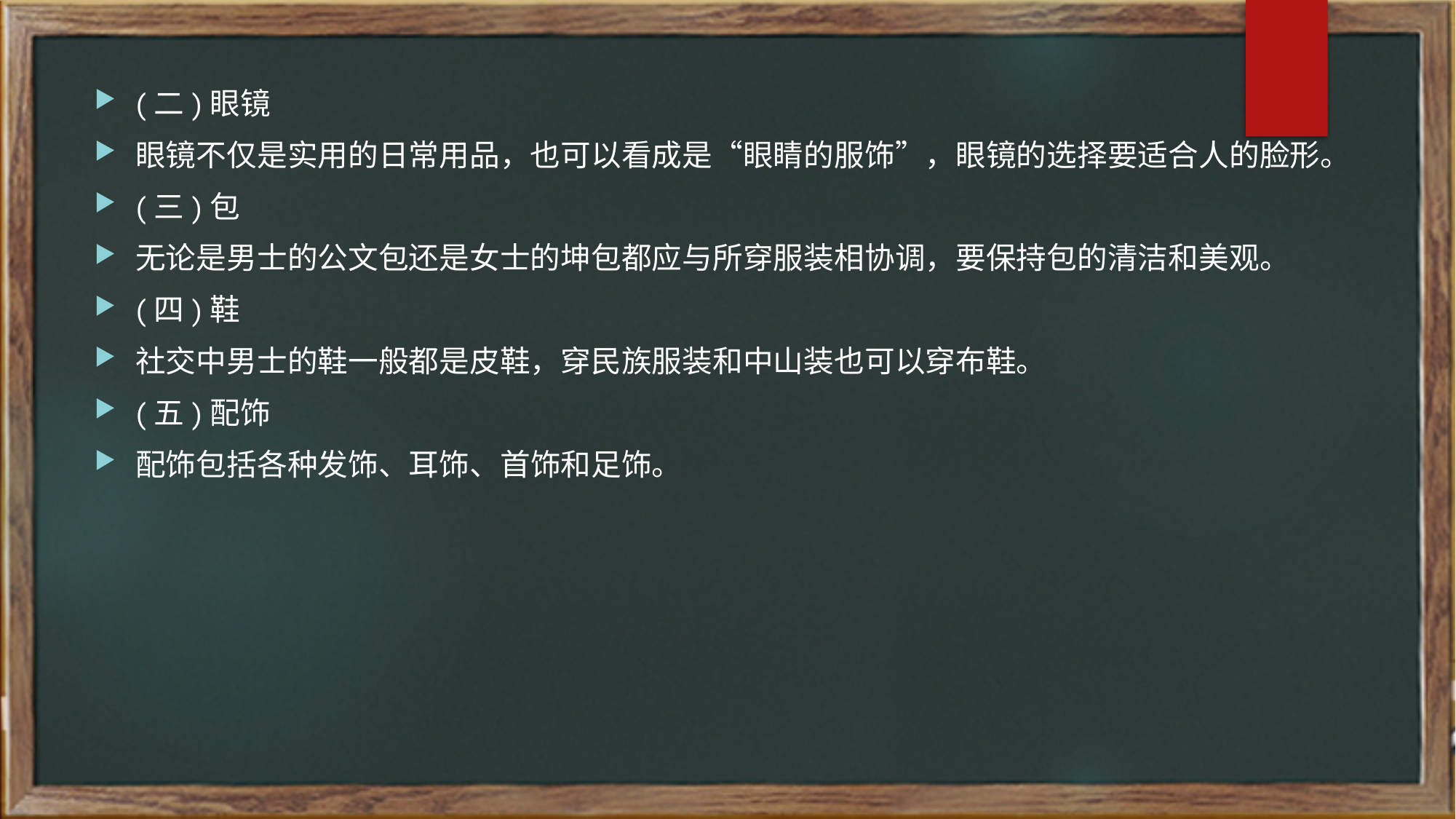

(二)眼镜
眼镜不仅是实用的日常用品，也可以看成是“眼睛的服饰”，眼镜的选择要适合人的脸形。
(三)包
无论是男士的公文包还是女士的坤包都应与所穿服装相协调，要保持包的清洁和美观。
(四)鞋
社交中男士的鞋一般都是皮鞋，穿民族服装和中山装也可以穿布鞋。
(五)配饰
配饰包括各种发饰、耳饰、首饰和足饰。